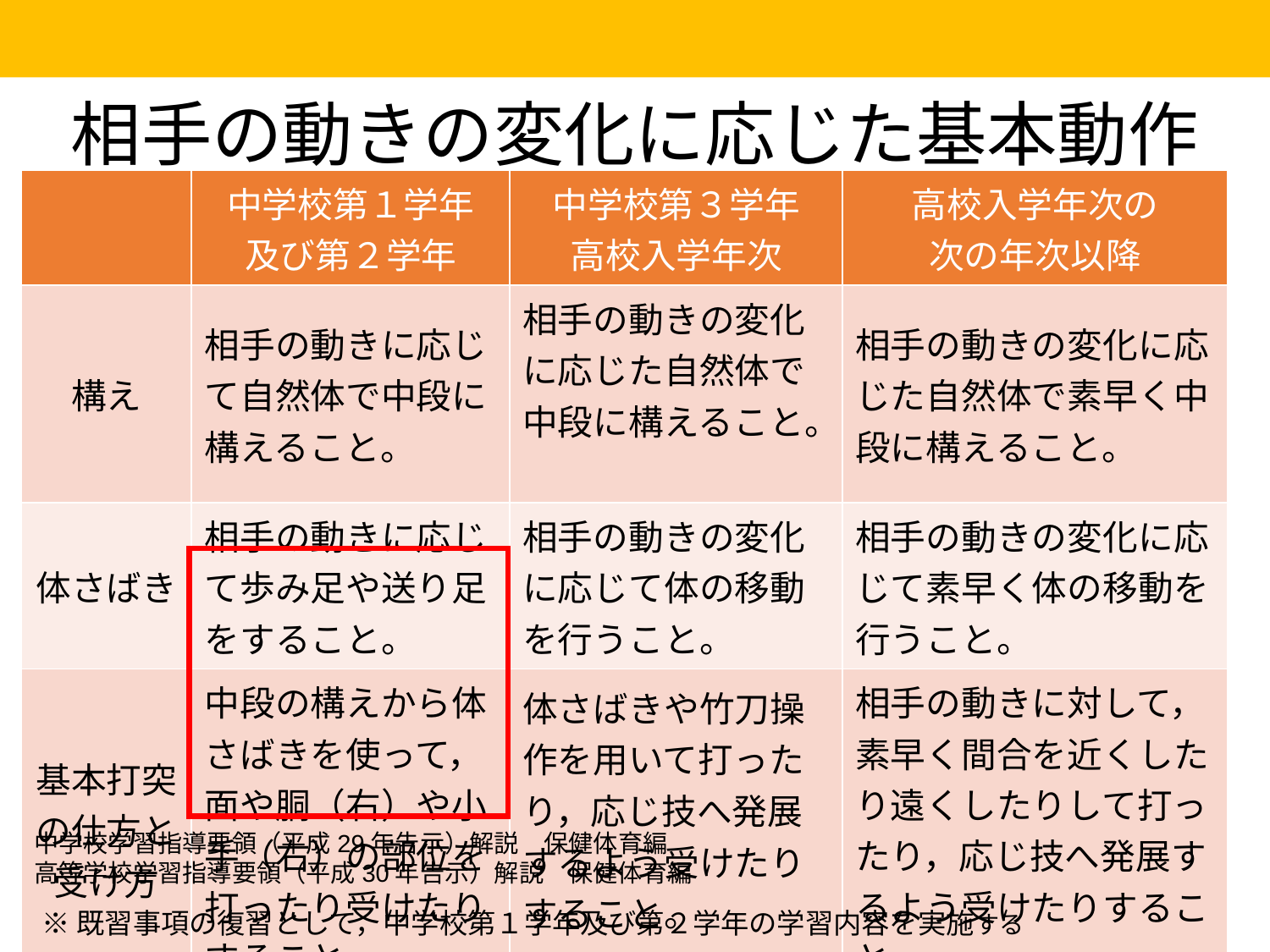

相手の動きの変化に応じた基本動作
|  | 中学校第１学年 及び第２学年 | 中学校第３学年 高校入学年次 | 高校入学年次の 次の年次以降 |
| --- | --- | --- | --- |
| 構え | 相手の動きに応じて自然体で中段に構えること。 | 相手の動きの変化に応じた自然体で中段に構えること。 | 相手の動きの変化に応じた自然体で素早く中段に構えること。 |
| 体さばき | 相手の動きに応じて歩み足や送り足をすること。 | 相手の動きの変化に応じて体の移動を行うこと。 | 相手の動きの変化に応じて素早く体の移動を行うこと。 |
| 基本打突の仕方と受け方 | 中段の構えから体さばきを使って，面や胴（右）や小手（右）の部位を打ったり受けたりすること。 | 体さばきや竹刀操作を用いて打ったり，応じ技へ発展するよう受けたりすること。 | 相手の動きに対して，素早く間合を近くしたり遠くしたりして打ったり，応じ技へ発展するよう受けたりすること。 |

中学校学習指導要領（平成29年告示）解説　保健体育編
高等学校学習指導要領（平成30年告示）解説　保健体育編
※既習事項の復習として，中学校第１学年及び第２学年の学習内容を実施する
26